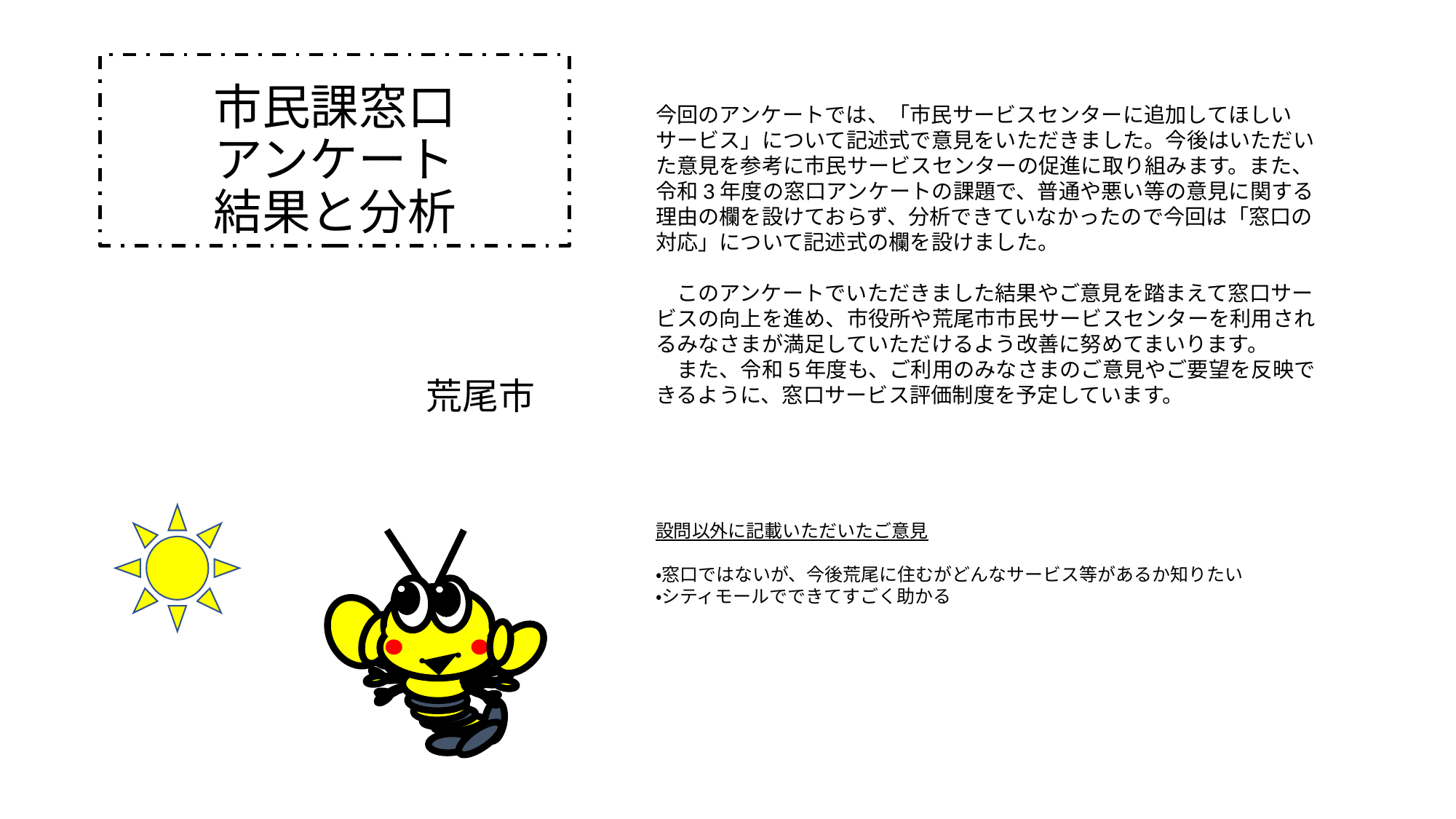

今回のアンケートでは、「市民サービスセンターに追加してほしいサービス」について記述式で意見をいただきました。今後はいただいた意見を参考に市民サービスセンターの促進に取り組みます。また、令和3年度の窓口アンケートの課題で、普通や悪い等の意見に関する理由の欄を設けておらず、分析できていなかったので今回は「窓口の対応」について記述式の欄を設けました。

　このアンケートでいただきました結果やご意見を踏まえて窓口サービスの向上を進め、市役所や荒尾市市民サービスセンターを利用されるみなさまが満足していただけるよう改善に努めてまいります。
　また、令和5年度も、ご利用のみなさまのご意見やご要望を反映できるように、窓口サービス評価制度を予定しています。

設問以外に記載いただいたご意見

・窓口ではないが、今後荒尾に住むがどんなサービス等があるか知りたい
・シティモールでできてすごく助かる

# 市民課窓口 アンケート 結果と分析

　　　　　　　　荒尾市